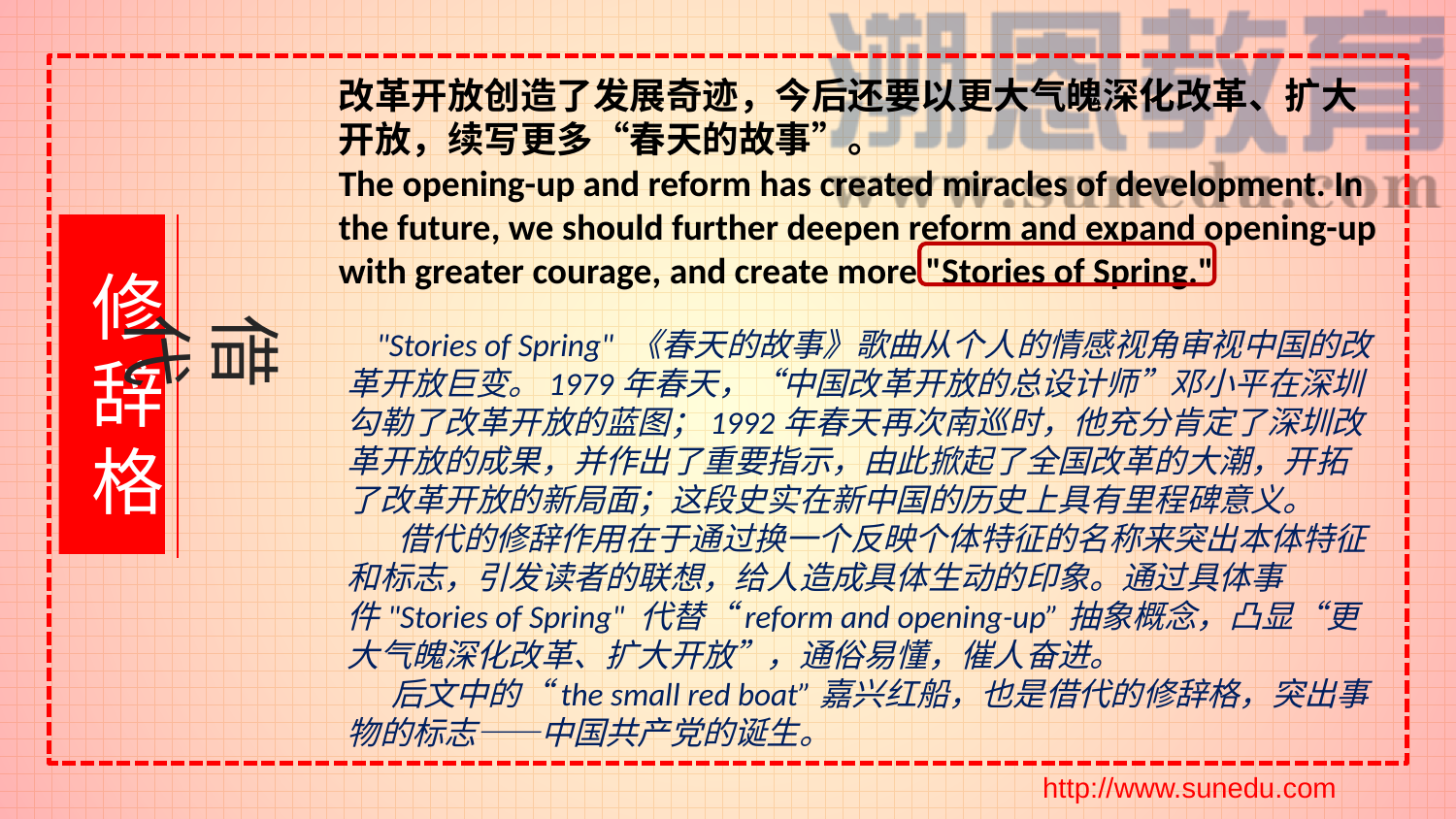

改革开放创造了发展奇迹，今后还要以更大气魄深化改革、扩大开放，续写更多“春天的故事”。
The opening-up and reform has created miracles of development. In the future, we should further deepen reform and expand opening-up with greater courage, and create more "Stories of Spring."

修辞格
借代
    "Stories of Spring" 《春天的故事》歌曲从个人的情感视角审视中国的改革开放巨变。1979年春天，“中国改革开放的总设计师”邓小平在深圳勾勒了改革开放的蓝图；1992年春天再次南巡时，他充分肯定了深圳改革开放的成果，并作出了重要指示，由此掀起了全国改革的大潮，开拓了改革开放的新局面；这段史实在新中国的历史上具有里程碑意义。
      借代的修辞作用在于通过换一个反映个体特征的名称来突出本体特征和标志，引发读者的联想，给人造成具体生动的印象。通过具体事件"Stories of Spring" 代替“reform and opening-up”抽象概念，凸显“更大气魄深化改革、扩大开放”，通俗易懂，催人奋进。
     后文中的“the small red boat”嘉兴红船，也是借代的修辞格，突出事物的标志——中国共产党的诞生。
http://www.sunedu.com